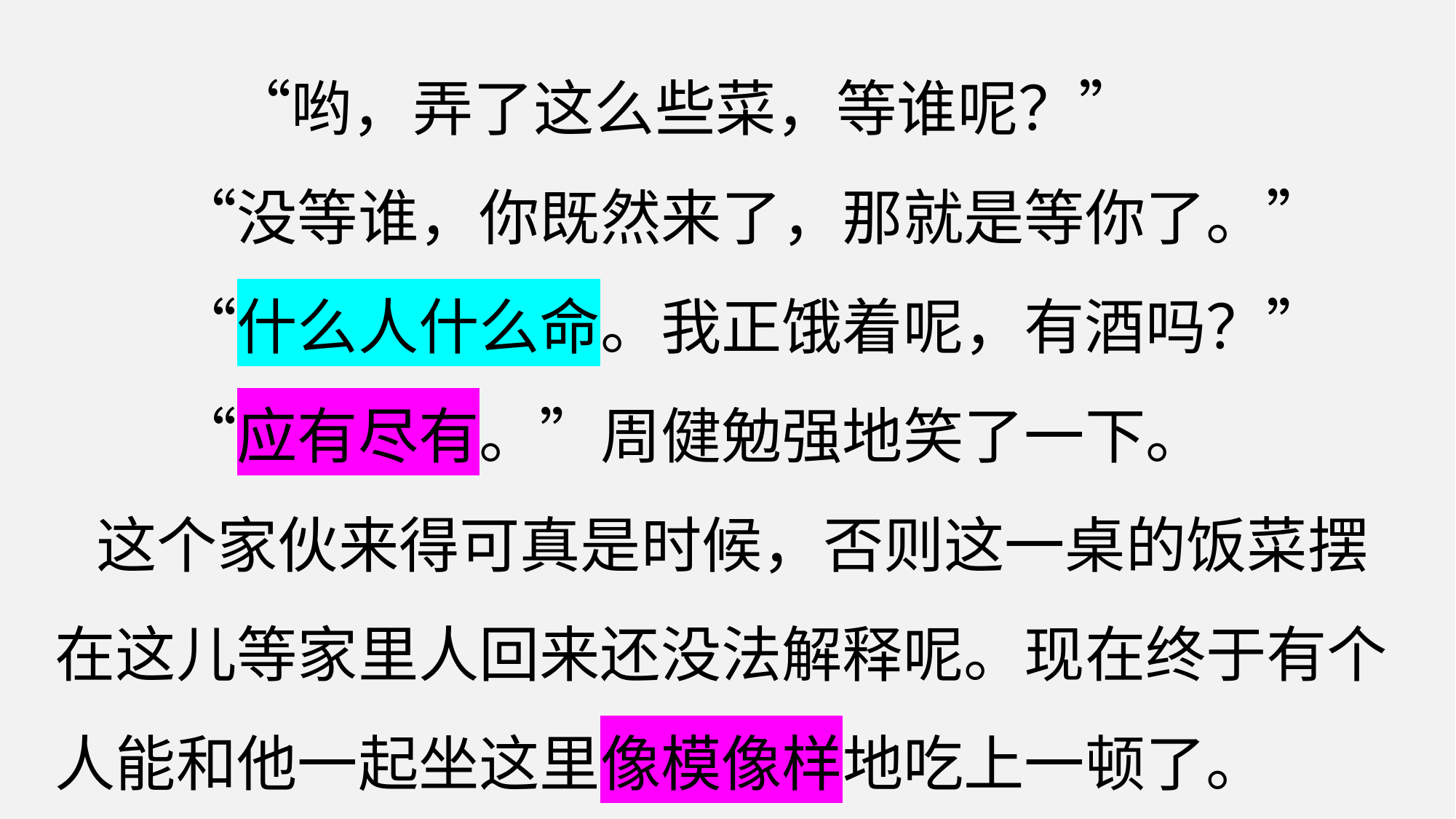

“哟，弄了这么些菜，等谁呢？”
　　“没等谁，你既然来了，那就是等你了。”
　　“什么人什么命。我正饿着呢，有酒吗？”
　　“应有尽有。”周健勉强地笑了一下。
   这个家伙来得可真是时候，否则这一桌的饭菜摆在这儿等家里人回来还没法解释呢。现在终于有个人能和他一起坐这里像模像样地吃上一顿了。